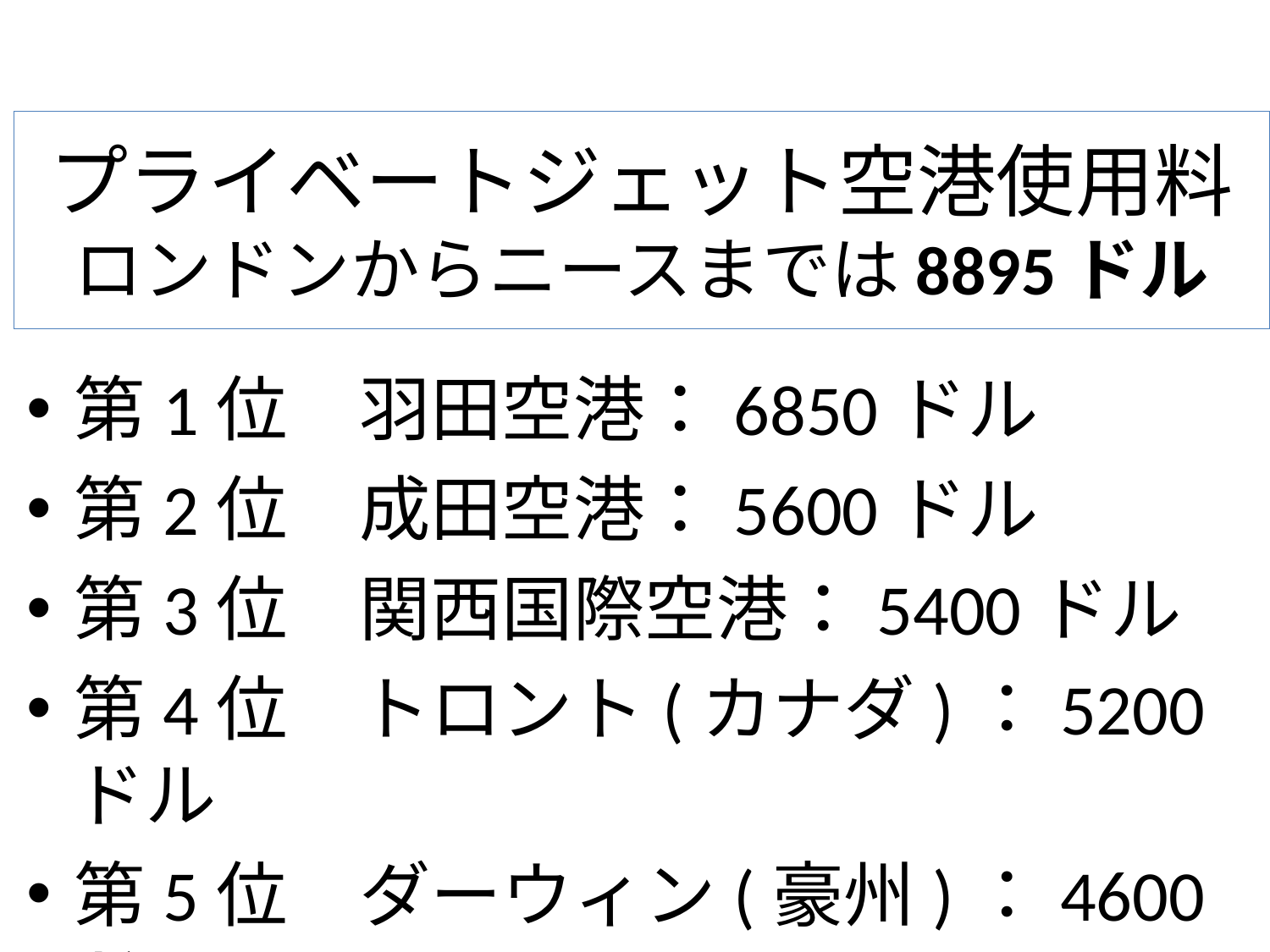

# プライベートジェット空港使用料 ロンドンからニースまでは8895ドル
第1位　羽田空港：6850ドル
第2位　成田空港：5600ドル
第3位　関西国際空港：5400ドル
第4位　トロント(カナダ)：5200ドル
第5位　ダーウィン(豪州)：4600ドル